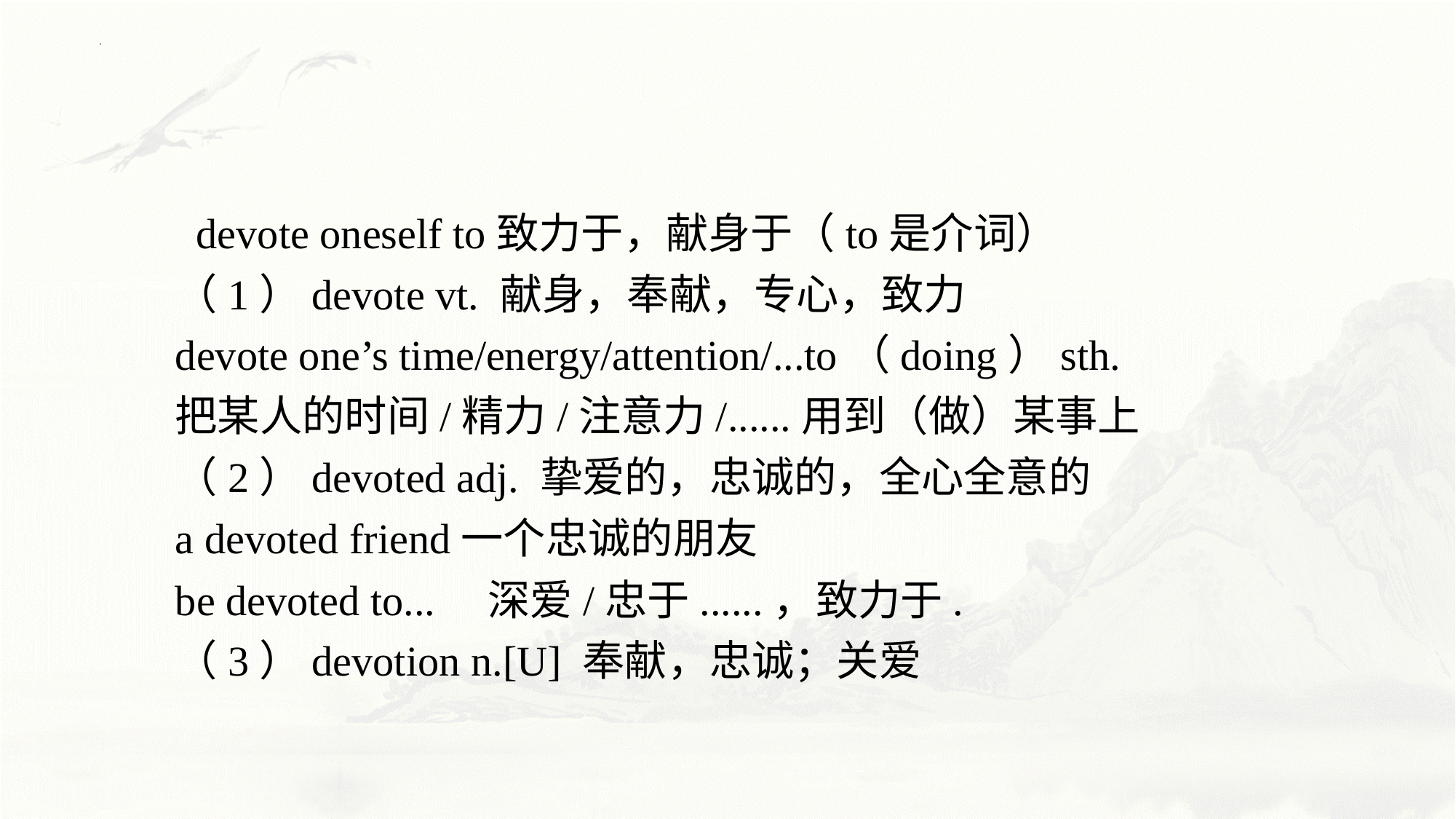

devote oneself to致力于，献身于（to是介词）
（1）devote vt. 献身，奉献，专心，致力
devote one’s time/energy/attention/...to（doing）sth.
把某人的时间/精力/注意力/......用到（做）某事上
（2）devoted adj. 挚爱的，忠诚的，全心全意的
a devoted friend一个忠诚的朋友
be devoted to...    深爱/忠于......，致力于.
（3）devotion n.[U] 奉献，忠诚；关爱